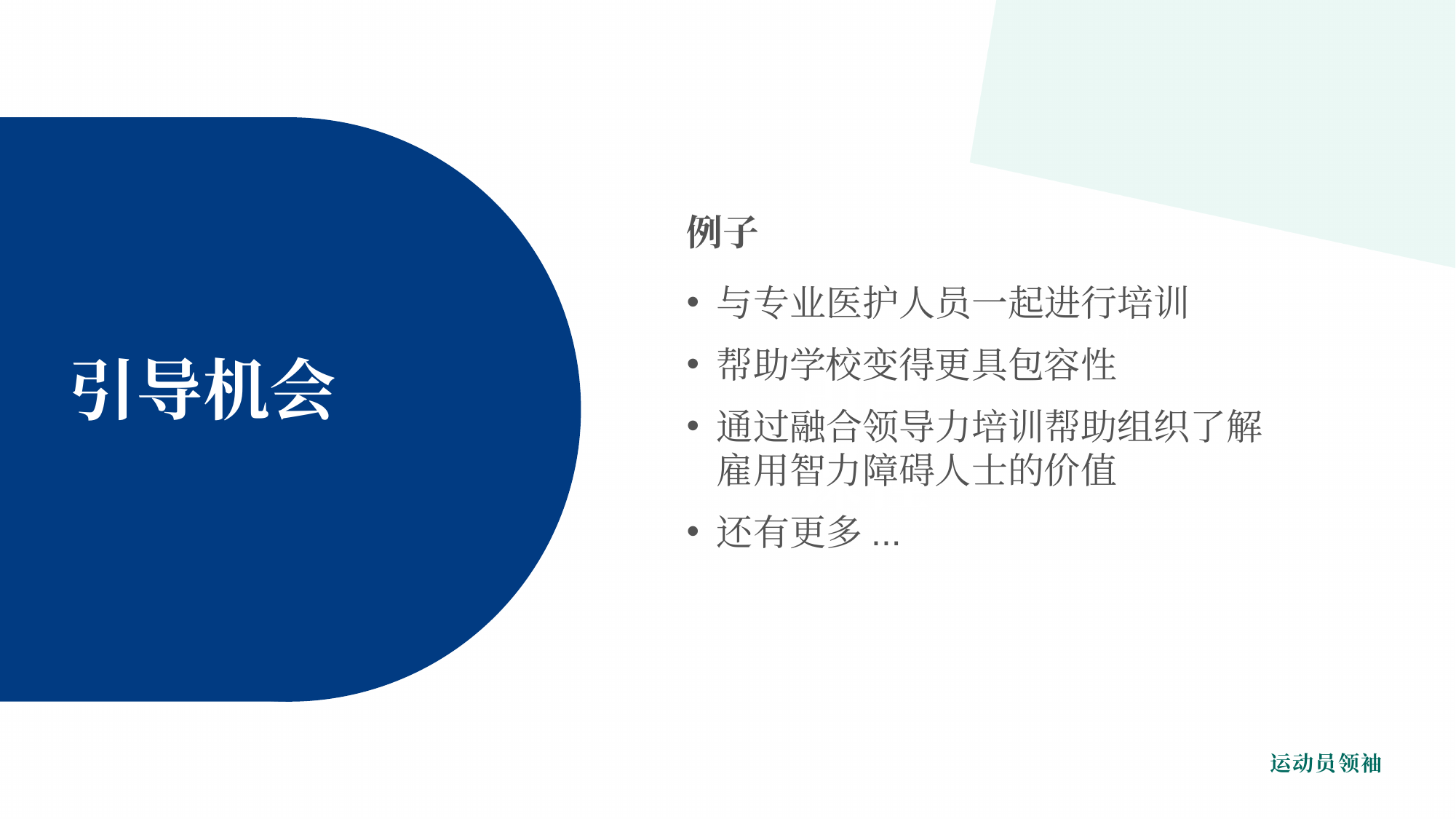

例子
与专业医护人员一起进行培训
帮助学校变得更具包容性
通过融合领导力培训帮助组织了解雇用智力障碍人士的价值
还有更多...
2 级
引导机会
引导
课程